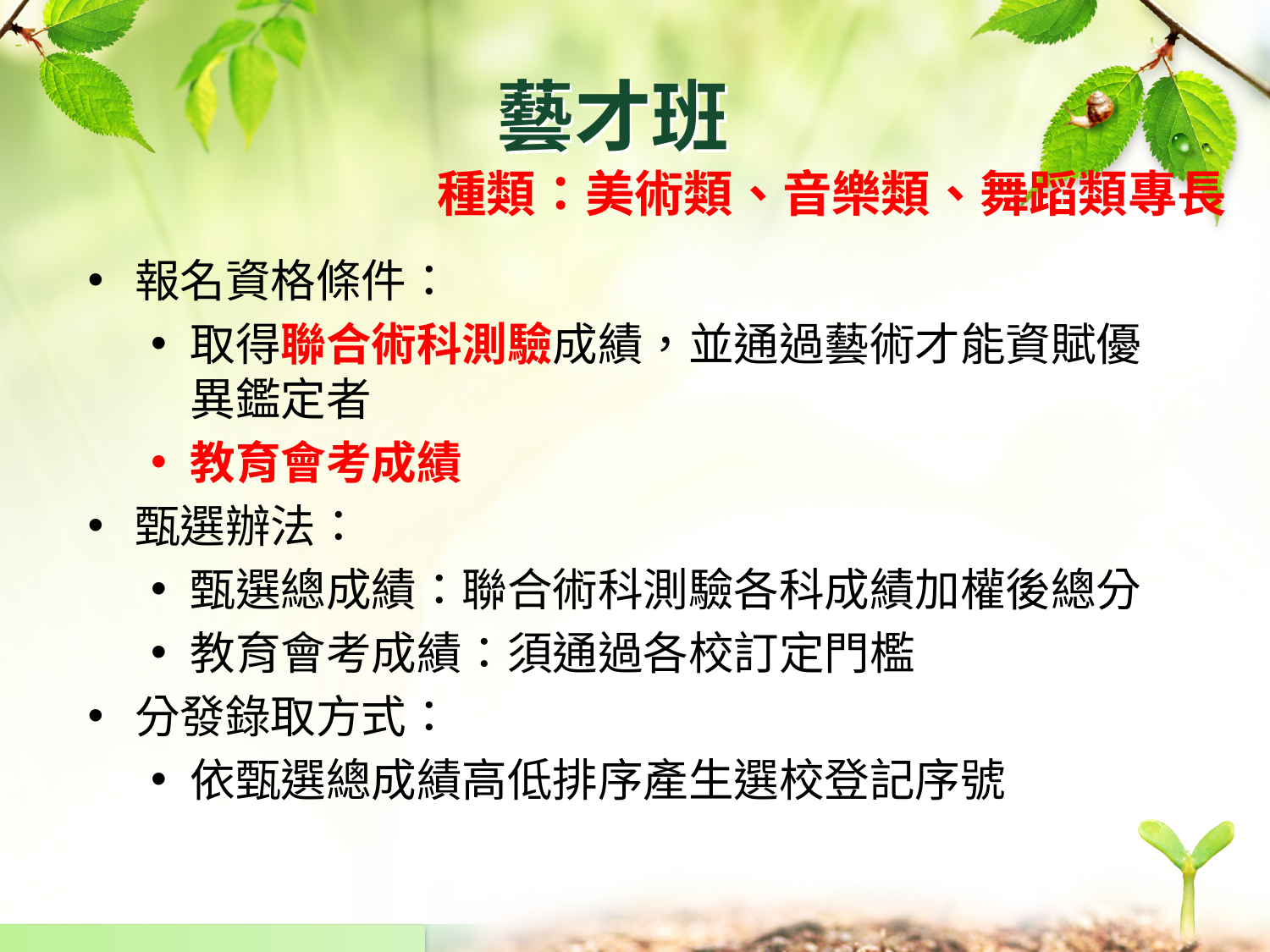

# 藝才班
種類：美術類、音樂類、舞蹈類專長
報名資格條件：
取得聯合術科測驗成績，並通過藝術才能資賦優異鑑定者
教育會考成績
甄選辦法：
甄選總成績：聯合術科測驗各科成績加權後總分
教育會考成績：須通過各校訂定門檻
分發錄取方式：
依甄選總成績高低排序產生選校登記序號